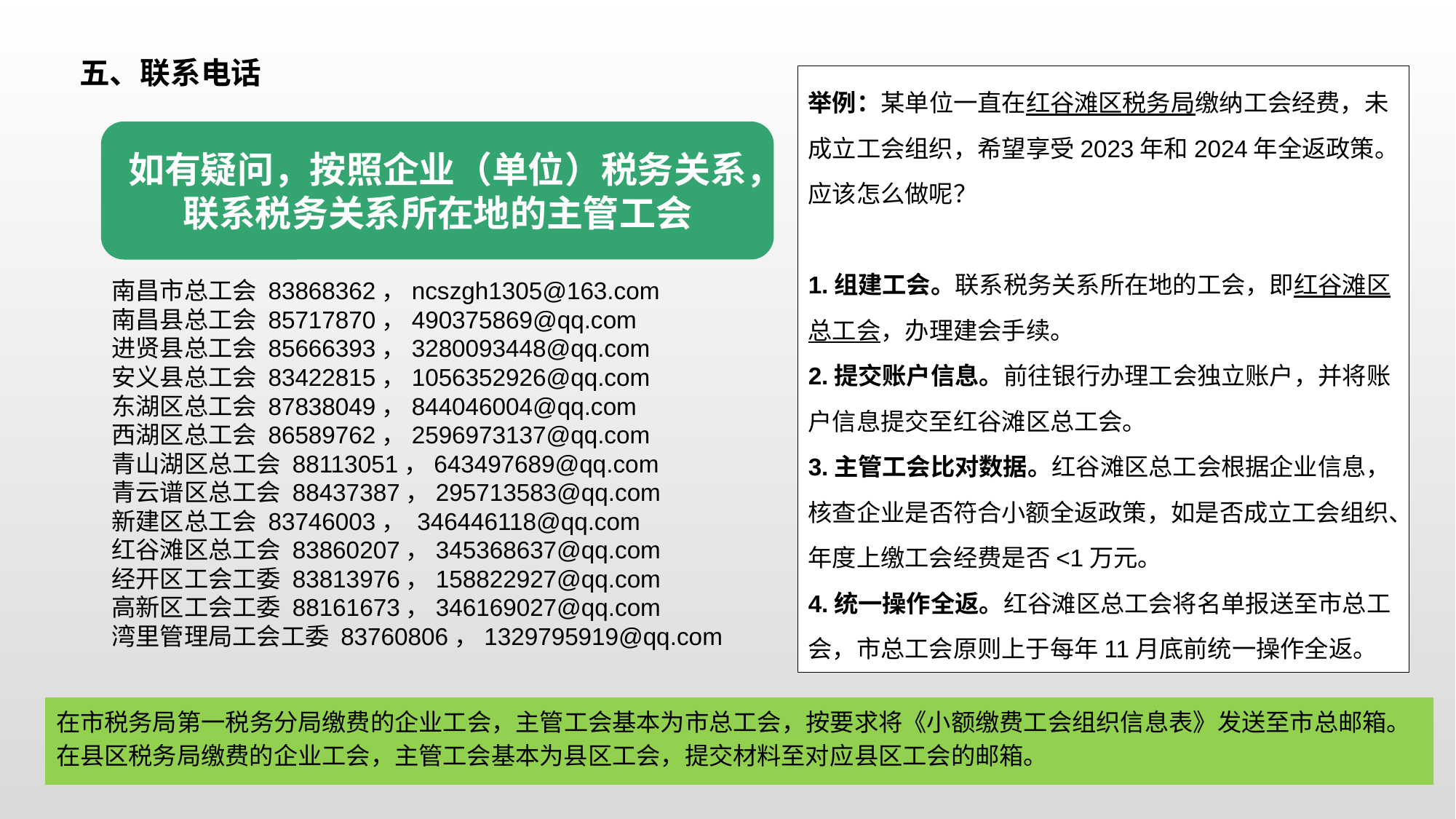

五、联系电话

举例：某单位一直在红谷滩区税务局缴纳工会经费，未成立工会组织，希望享受2023年和2024年全返政策。应该怎么做呢？

1.组建工会。联系税务关系所在地的工会，即红谷滩区总工会，办理建会手续。
2.提交账户信息。前往银行办理工会独立账户，并将账户信息提交至红谷滩区总工会。
3.主管工会比对数据。红谷滩区总工会根据企业信息，核查企业是否符合小额全返政策，如是否成立工会组织、年度上缴工会经费是否<1万元。
4.统一操作全返。红谷滩区总工会将名单报送至市总工会，市总工会原则上于每年11月底前统一操作全返。
如有疑问，按照企业（单位）税务关系，联系税务关系所在地的主管工会
南昌市总工会 83868362，ncszgh1305@163.com
南昌县总工会 85717870，490375869@qq.com
进贤县总工会 85666393，3280093448@qq.com
安义县总工会 83422815，1056352926@qq.com
东湖区总工会 87838049，844046004@qq.com
西湖区总工会 86589762，2596973137@qq.com
青山湖区总工会 88113051，643497689@qq.com
青云谱区总工会 88437387，295713583@qq.com
新建区总工会 83746003， 346446118@qq.com
红谷滩区总工会 83860207，345368637@qq.com
经开区工会工委 83813976，158822927@qq.com
高新区工会工委 88161673，346169027@qq.com
湾里管理局工会工委 83760806，1329795919@qq.com

在市税务局第一税务分局缴费的企业工会，主管工会基本为市总工会，按要求将《小额缴费工会组织信息表》发送至市总邮箱。
在县区税务局缴费的企业工会，主管工会基本为县区工会，提交材料至对应县区工会的邮箱。